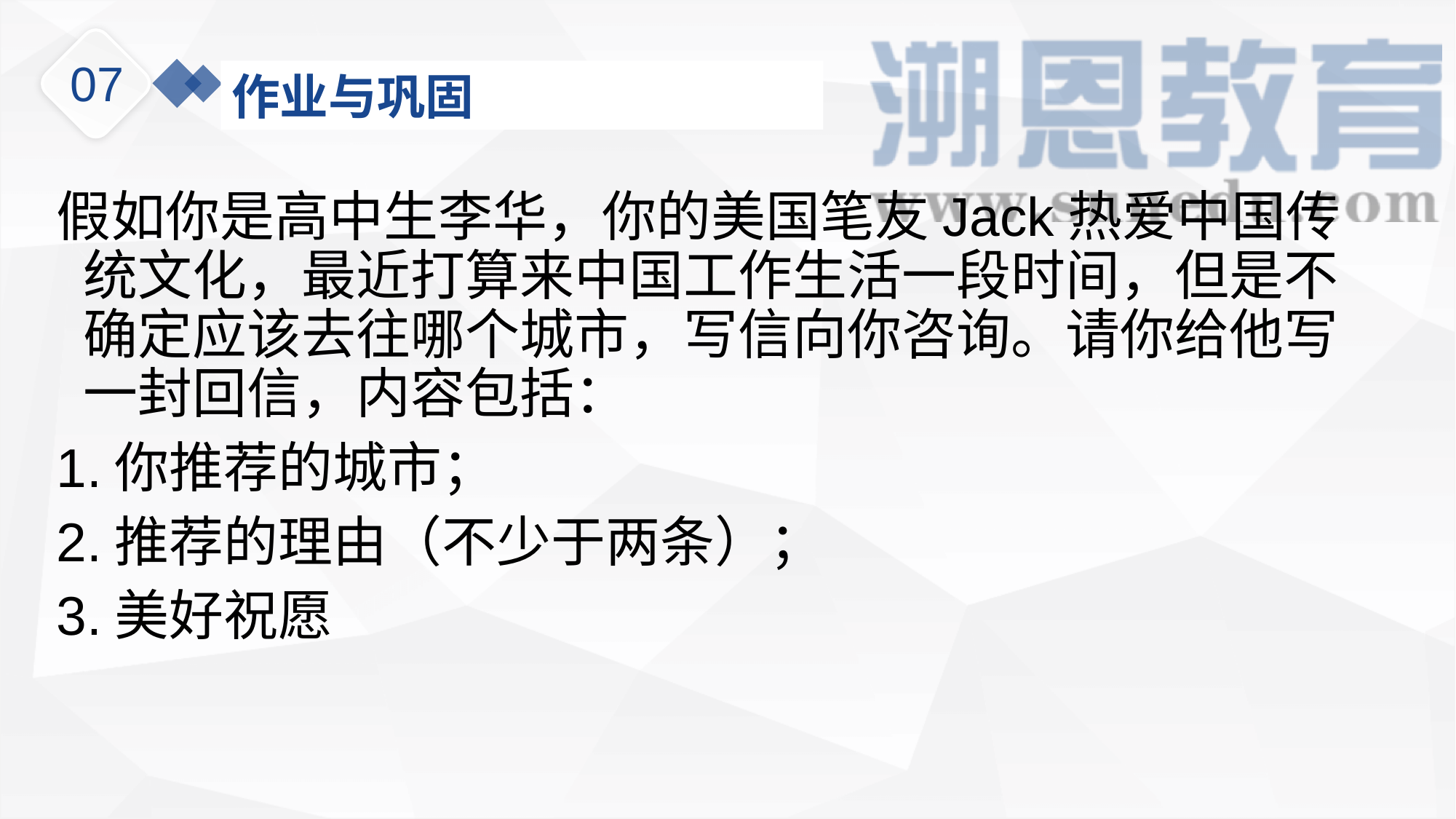

07
作业与巩固
We provide the best way to  your business.

假如你是高中生李华，你的美国笔友Jack热爱中国传统文化，最近打算来中国工作生活一段时间，但是不确定应该去往哪个城市，写信向你咨询。请你给他写一封回信，内容包括：
1.你推荐的城市；
2.推荐的理由（不少于两条）；
3.美好祝愿